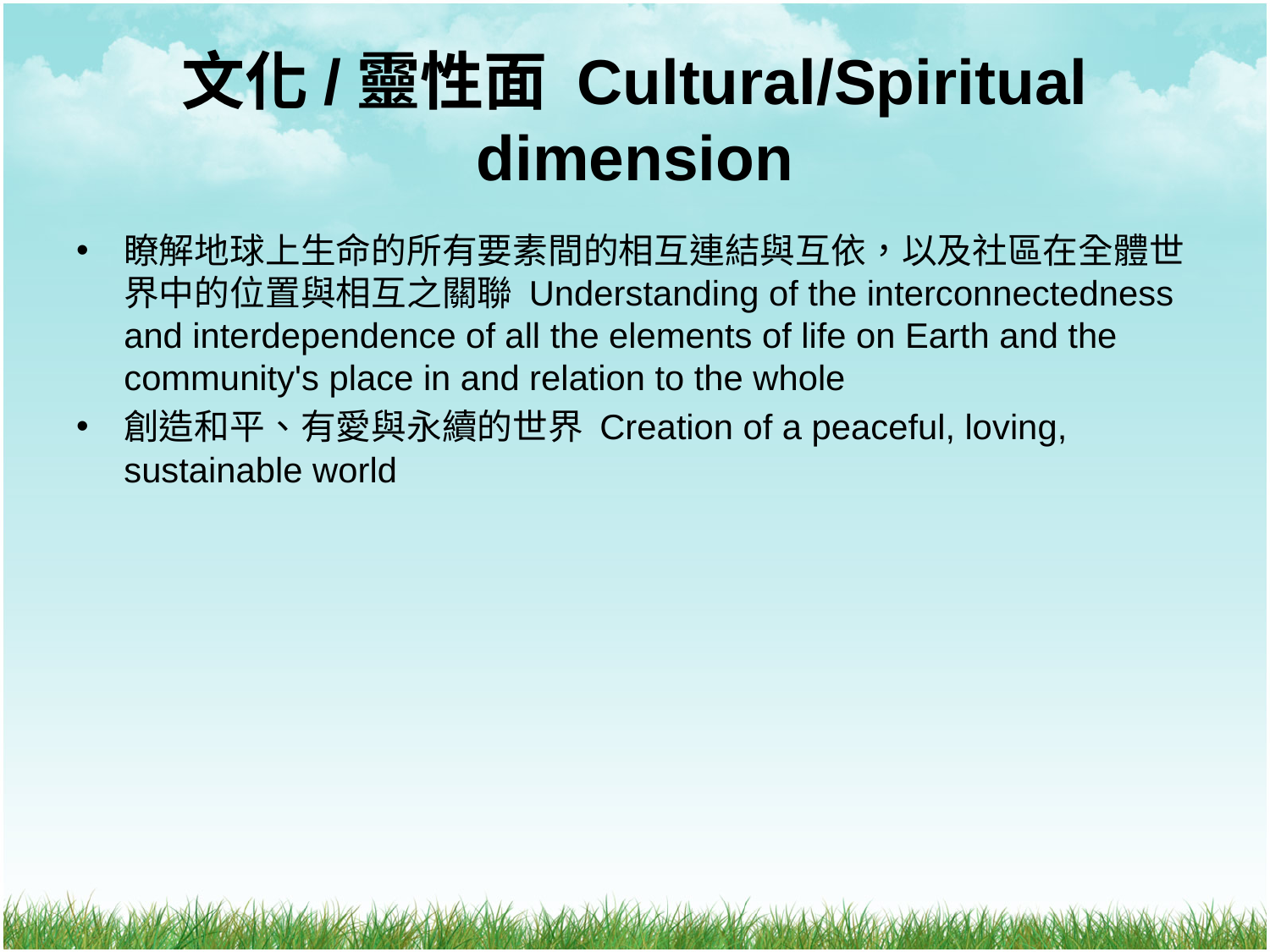

# 文化/靈性面 Cultural/Spiritual dimension
瞭解地球上生命的所有要素間的相互連結與互依，以及社區在全體世界中的位置與相互之關聯 Understanding of the interconnectedness and interdependence of all the elements of life on Earth and the community's place in and relation to the whole
創造和平、有愛與永續的世界 Creation of a peaceful, loving, sustainable world